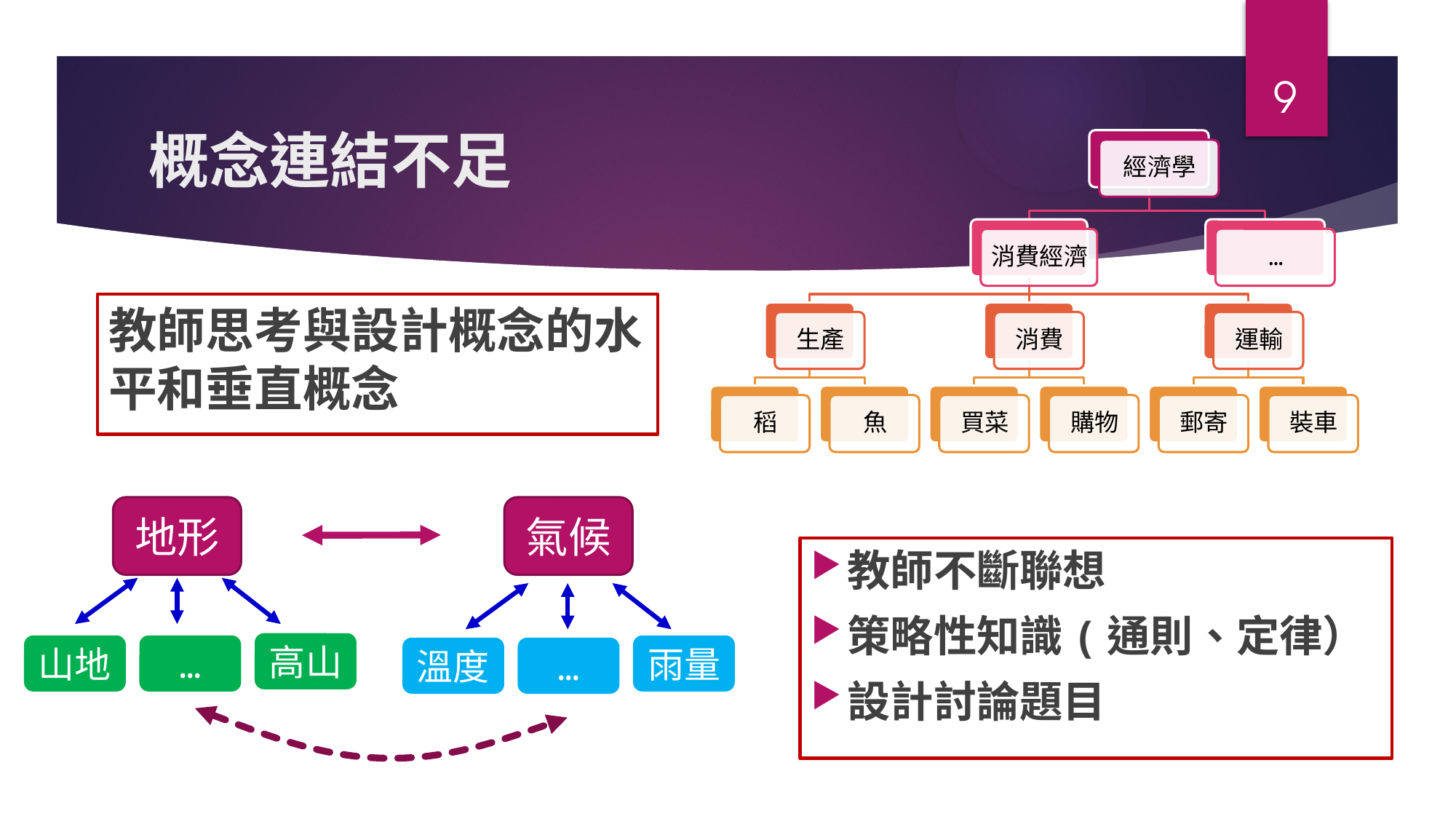

9
經濟學
…
消費經濟
生產
稻
魚
消費
買菜
購物
運輸
郵寄
裝車
# 概念連結不足
教師思考與設計概念的水平和垂直概念
氣候
雨量
溫度
…
地形
高山
山地
…
教師不斷聯想
策略性知識(通則、定律）
設計討論題目